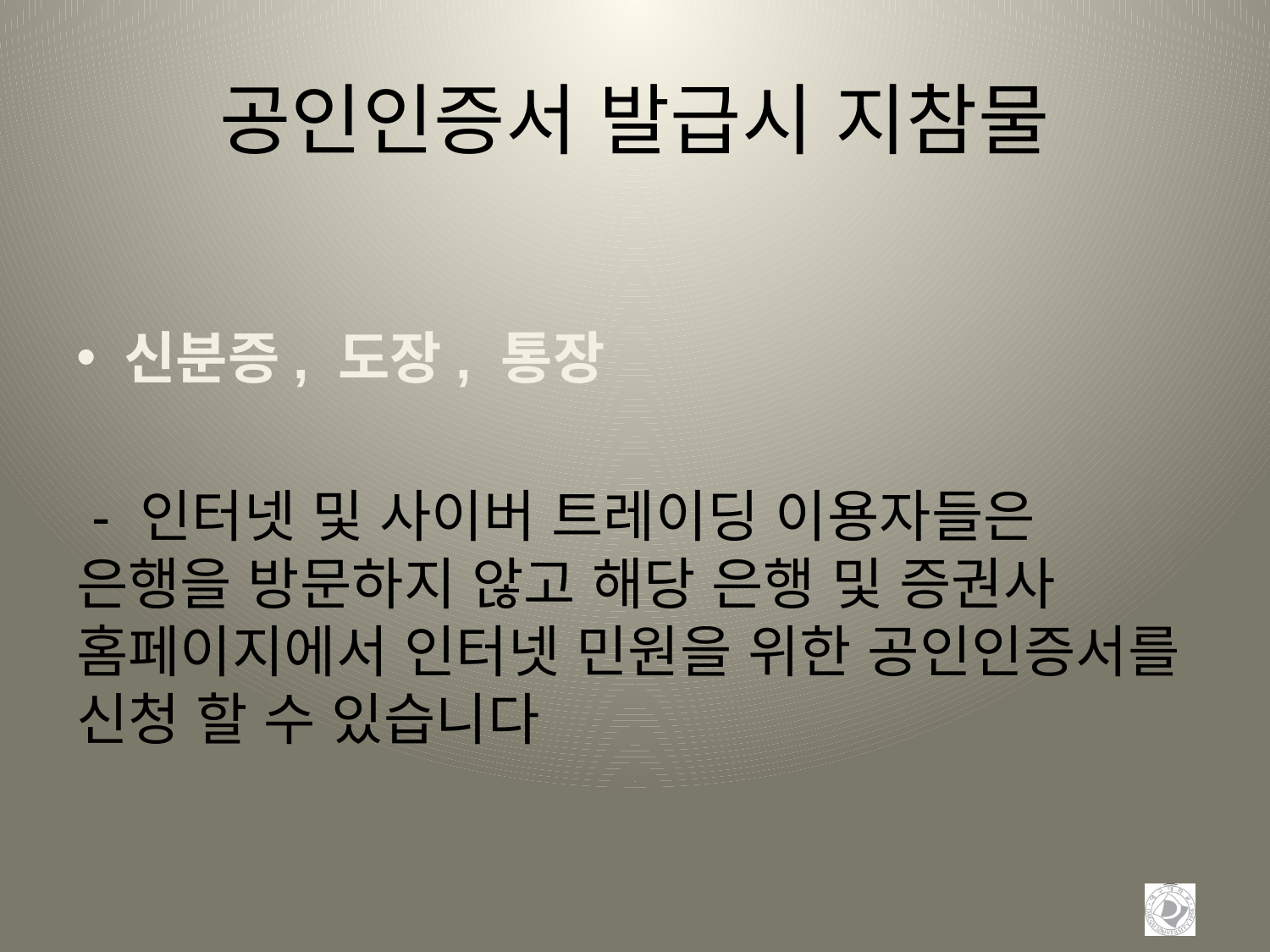

# 공인인증서 발급시 지참물
신분증, 도장, 통장

 - 인터넷 및 사이버 트레이딩 이용자들은 은행을 방문하지 않고 해당 은행 및 증권사 홈페이지에서 인터넷 민원을 위한 공인인증서를 신청 할 수 있습니다